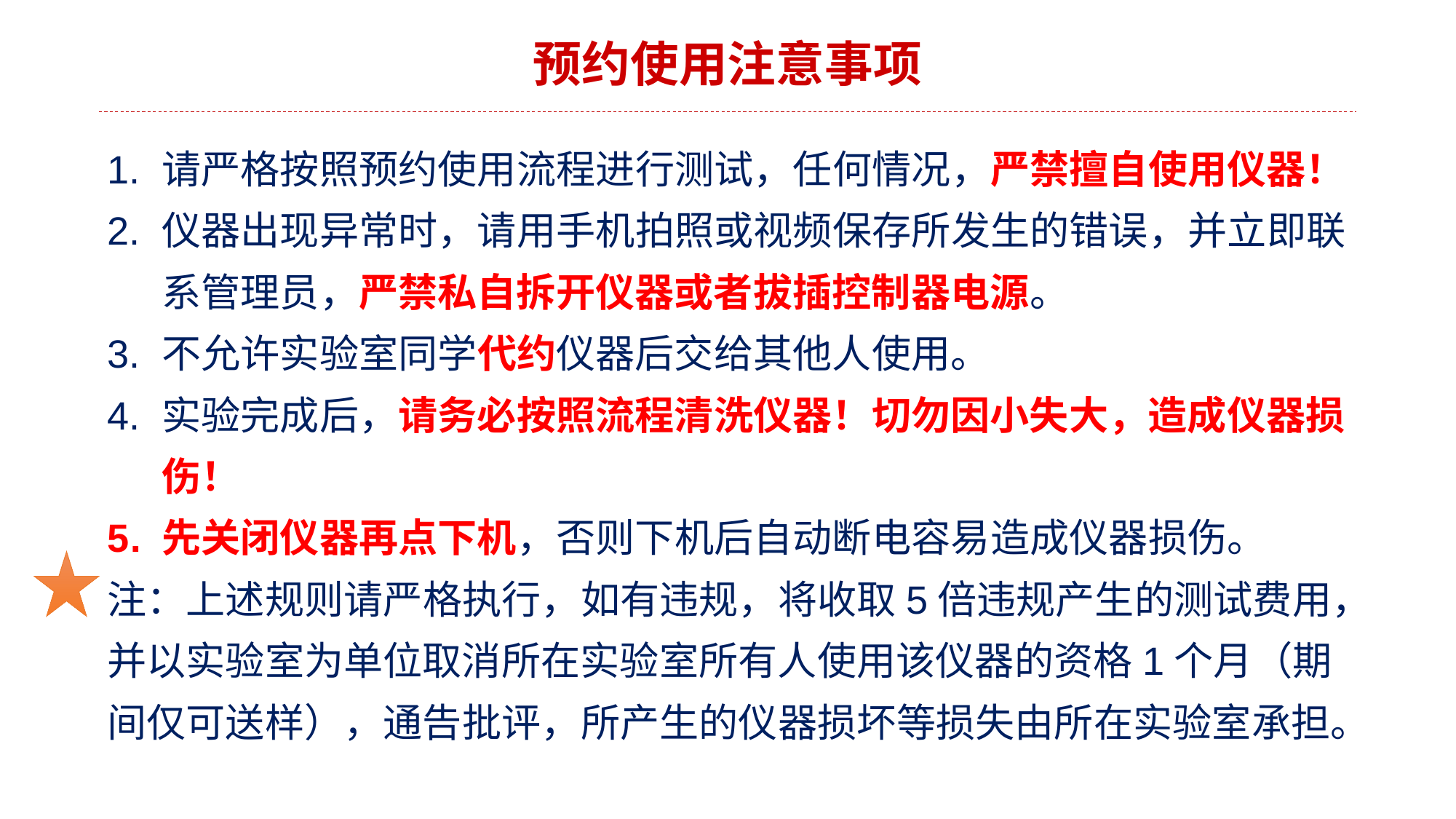

预约使用注意事项
请严格按照预约使用流程进行测试，任何情况，严禁擅自使用仪器！
仪器出现异常时，请用手机拍照或视频保存所发生的错误，并立即联系管理员，严禁私自拆开仪器或者拔插控制器电源。
不允许实验室同学代约仪器后交给其他人使用。
实验完成后，请务必按照流程清洗仪器！切勿因小失大，造成仪器损伤！
先关闭仪器再点下机，否则下机后自动断电容易造成仪器损伤。
注：上述规则请严格执行，如有违规，将收取5倍违规产生的测试费用，并以实验室为单位取消所在实验室所有人使用该仪器的资格1个月（期间仅可送样），通告批评，所产生的仪器损坏等损失由所在实验室承担。